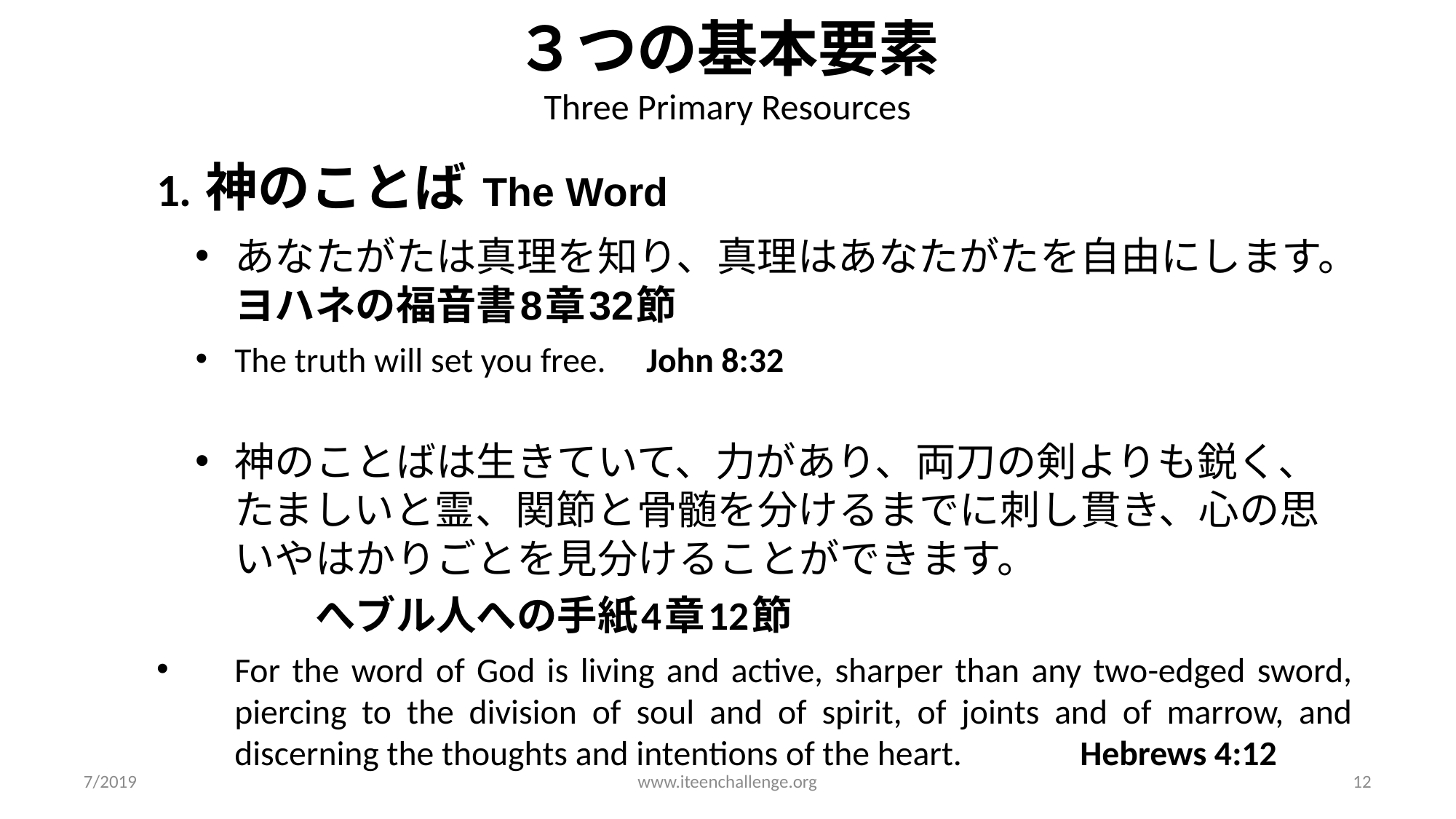

# ３つの基本要素 Three Primary Resources
1. 神のことば The Word
あなたがたは真理を知り、真理はあなたがたを自由にします。				ヨハネの福音書8章32節
The truth will set you free.　John 8:32

神のことばは生きていて、力があり、両刀の剣よりも鋭く、たましいと霊、関節と骨髄を分けるまでに刺し貫き、心の思いやはかりごとを見分けることができます。
				　　へブル人への手紙4章12節
For the word of God is living and active, sharper than any two-edged sword, piercing to the division of soul and of spirit, of joints and of marrow, and discerning the thoughts and intentions of the heart. 　　　Hebrews 4:12
7/2019
www.iteenchallenge.org
12